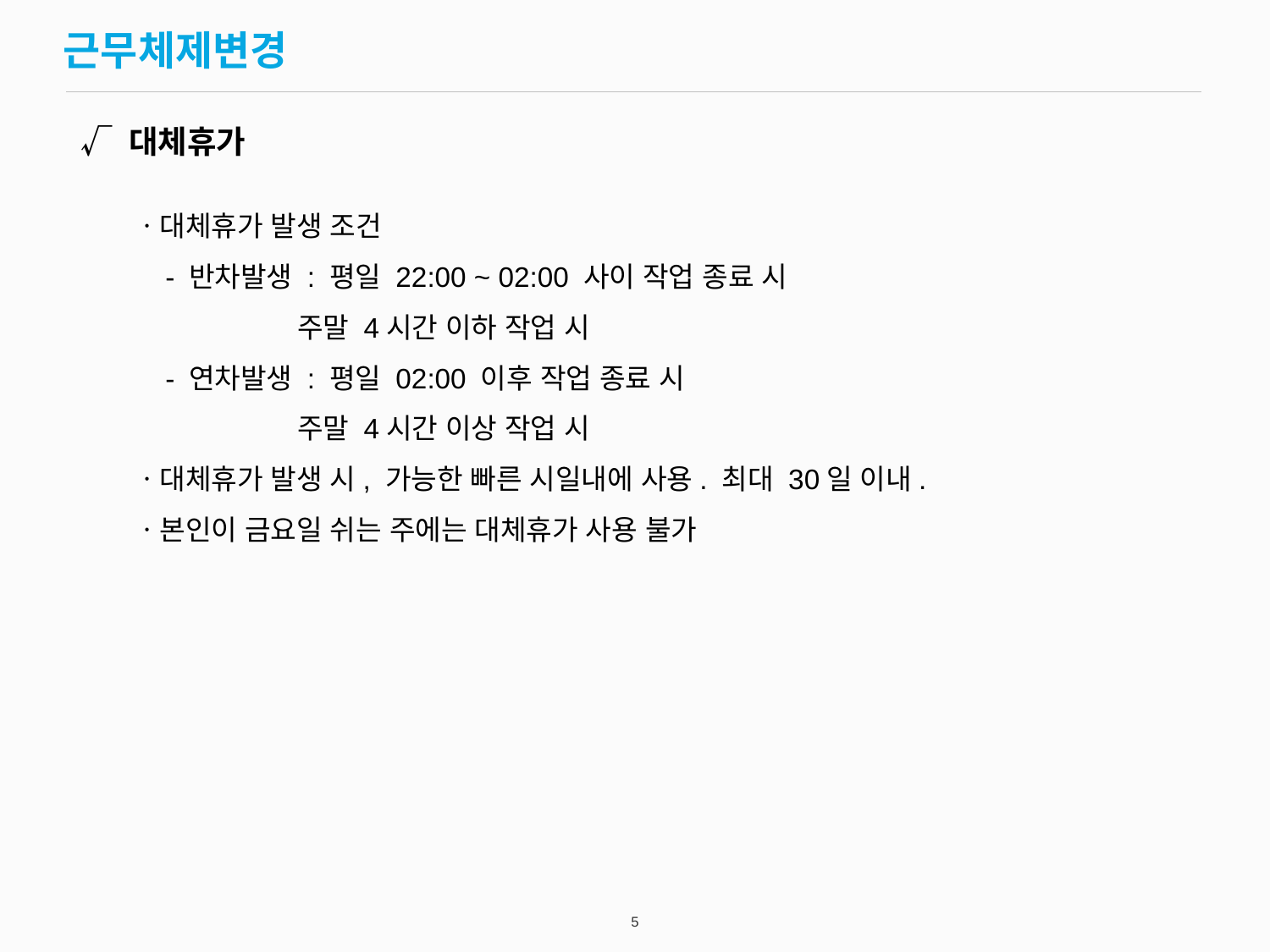

# 근무체제변경
 √ 대체휴가
ㆍ대체휴가 발생 조건
    - 반차발생 : 평일 22:00 ~ 02:00 사이 작업 종료 시
                    주말 4시간 이하 작업 시
    - 연차발생 : 평일 02:00 이후 작업 종료 시
                    주말 4시간 이상 작업 시
ㆍ대체휴가 발생 시, 가능한 빠른 시일내에 사용. 최대 30일 이내.
ㆍ본인이 금요일 쉬는 주에는 대체휴가 사용 불가

5